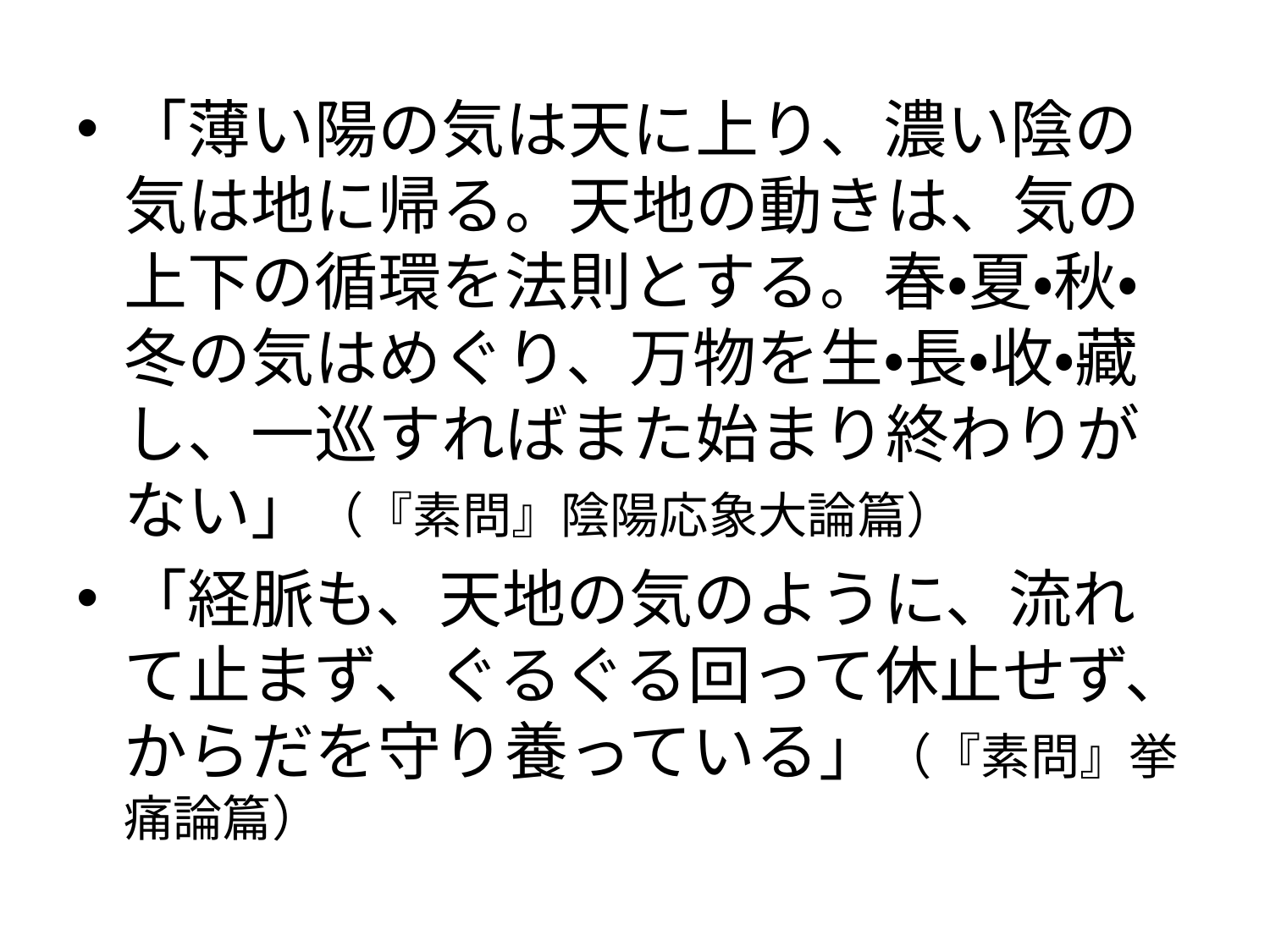

「薄い陽の気は天に上り、濃い陰の気は地に帰る。天地の動きは、気の上下の循環を法則とする。春・夏・秋・冬の気はめぐり、万物を生・長・收・藏し、一巡すればまた始まり終わりがない」（『素問』陰陽応象大論篇）
「経脈も、天地の気のように、流れて止まず、ぐるぐる回って休止せず、からだを守り養っている」（『素問』挙痛論篇）